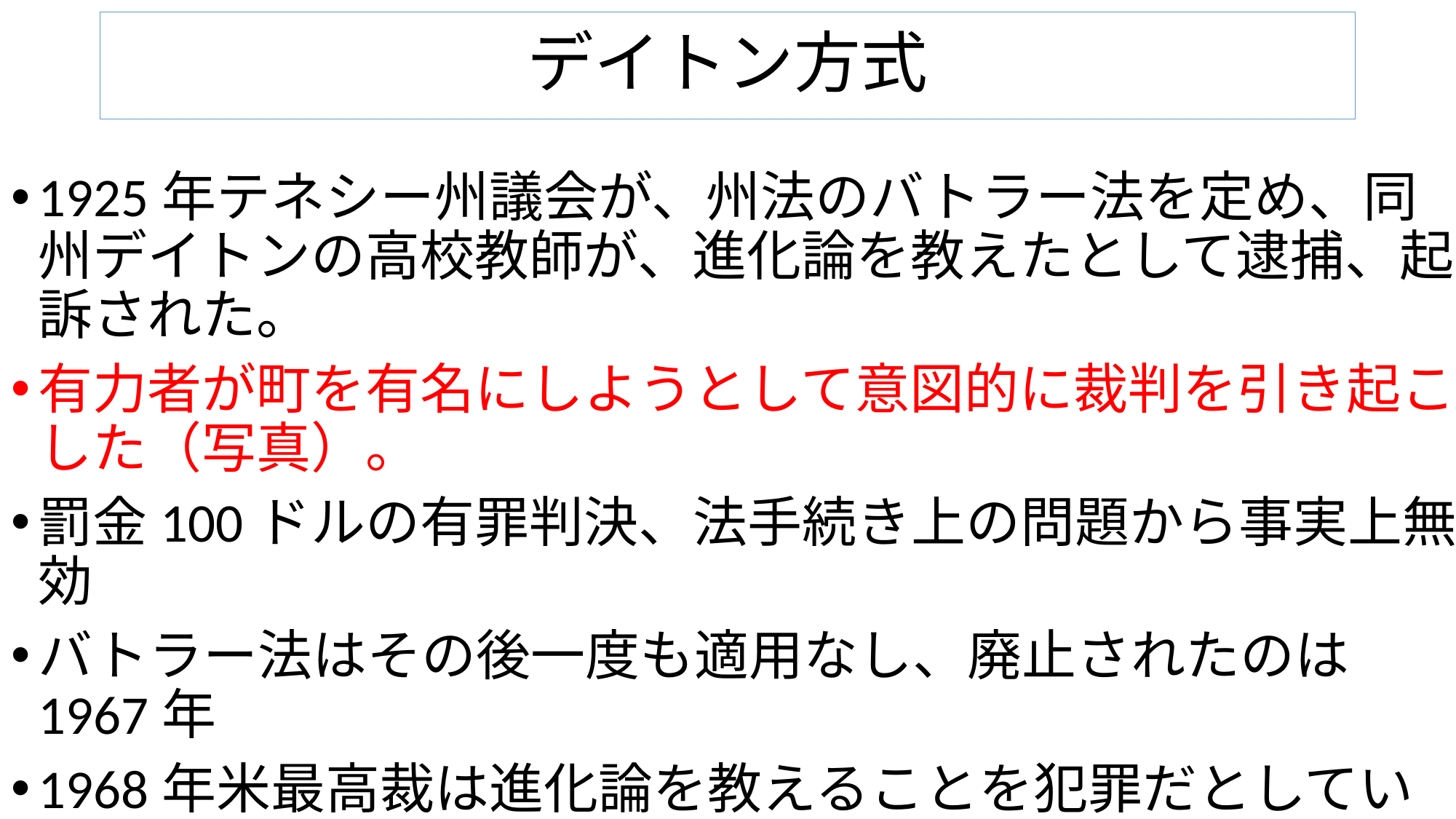

# デイトン方式
1925年テネシー州議会が、州法のバトラー法を定め、同州デイトンの高校教師が、進化論を教えたとして逮捕、起訴された。
有力者が町を有名にしようとして意図的に裁判を引き起こした（写真）。
罰金100ドルの有罪判決、法手続き上の問題から事実上無効
バトラー法はその後一度も適用なし、廃止されたのは1967年
1968年米最高裁は進化論を教えることを犯罪だとしていたアーカンソー州法を無効とする判決を下し、政教分離の政府の下で進化論を教えることを禁止するのは違憲だとする判断